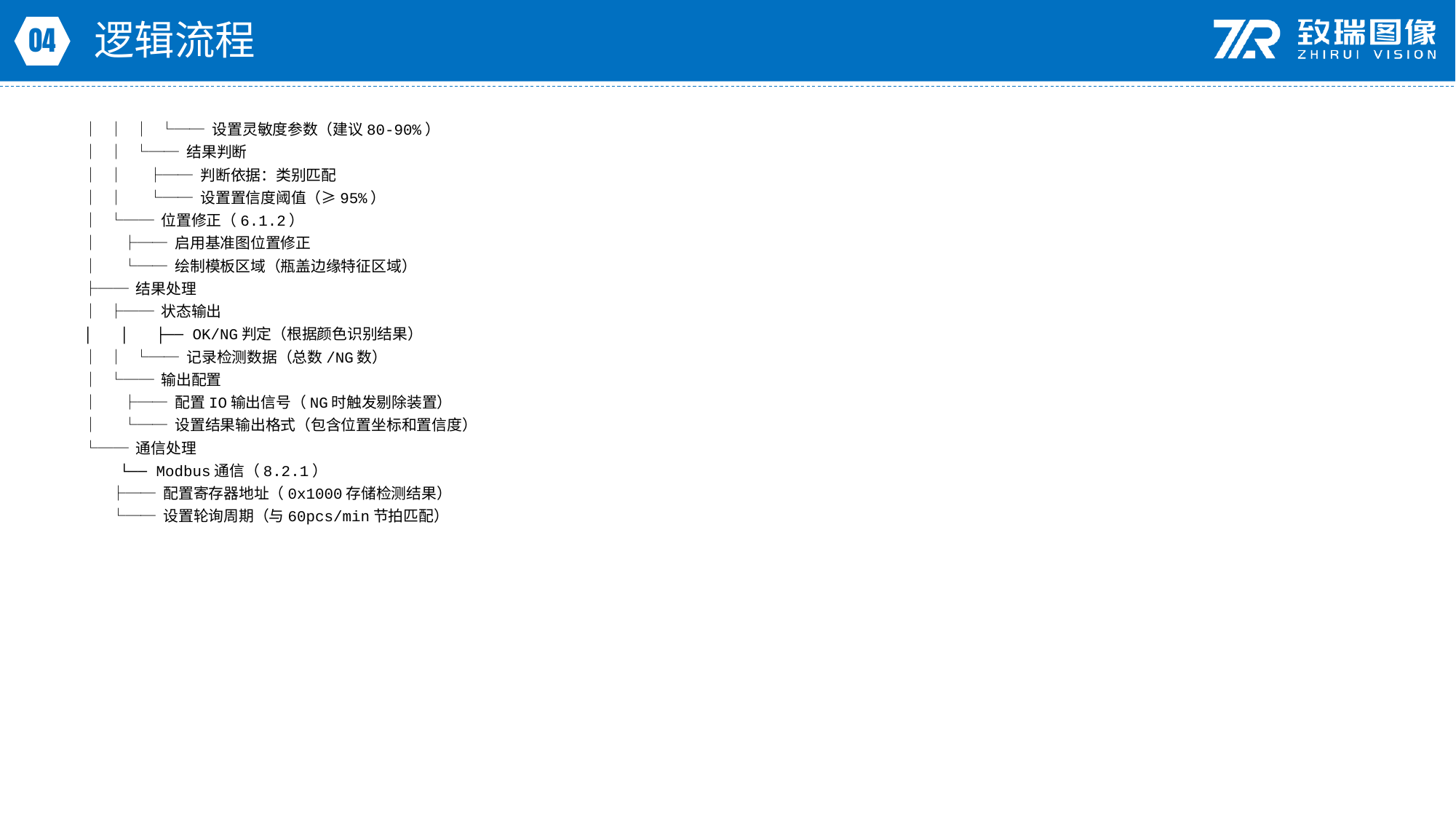

逻辑流程
04

│   │   │   └── 设置灵敏度参数（建议80-90%）
│   │   └── 结果判断
│   │       ├── 判断依据：类别匹配
│   │       └── 设置置信度阈值（≥95%）
│   └── 位置修正（6.1.2）
│       ├── 启用基准图位置修正
│       └── 绘制模板区域（瓶盖边缘特征区域）
├── 结果处理
│   ├── 状态输出
│   │   ├── OK/NG判定（根据颜色识别结果）
│   │   └── 记录检测数据（总数/NG数）
│   └── 输出配置
│       ├── 配置IO输出信号（NG时触发剔除装置）
│       └── 设置结果输出格式（包含位置坐标和置信度）
└── 通信处理
    └── Modbus通信（8.2.1）
        ├── 配置寄存器地址（0x1000存储检测结果）
        └── 设置轮询周期（与60pcs/min节拍匹配）